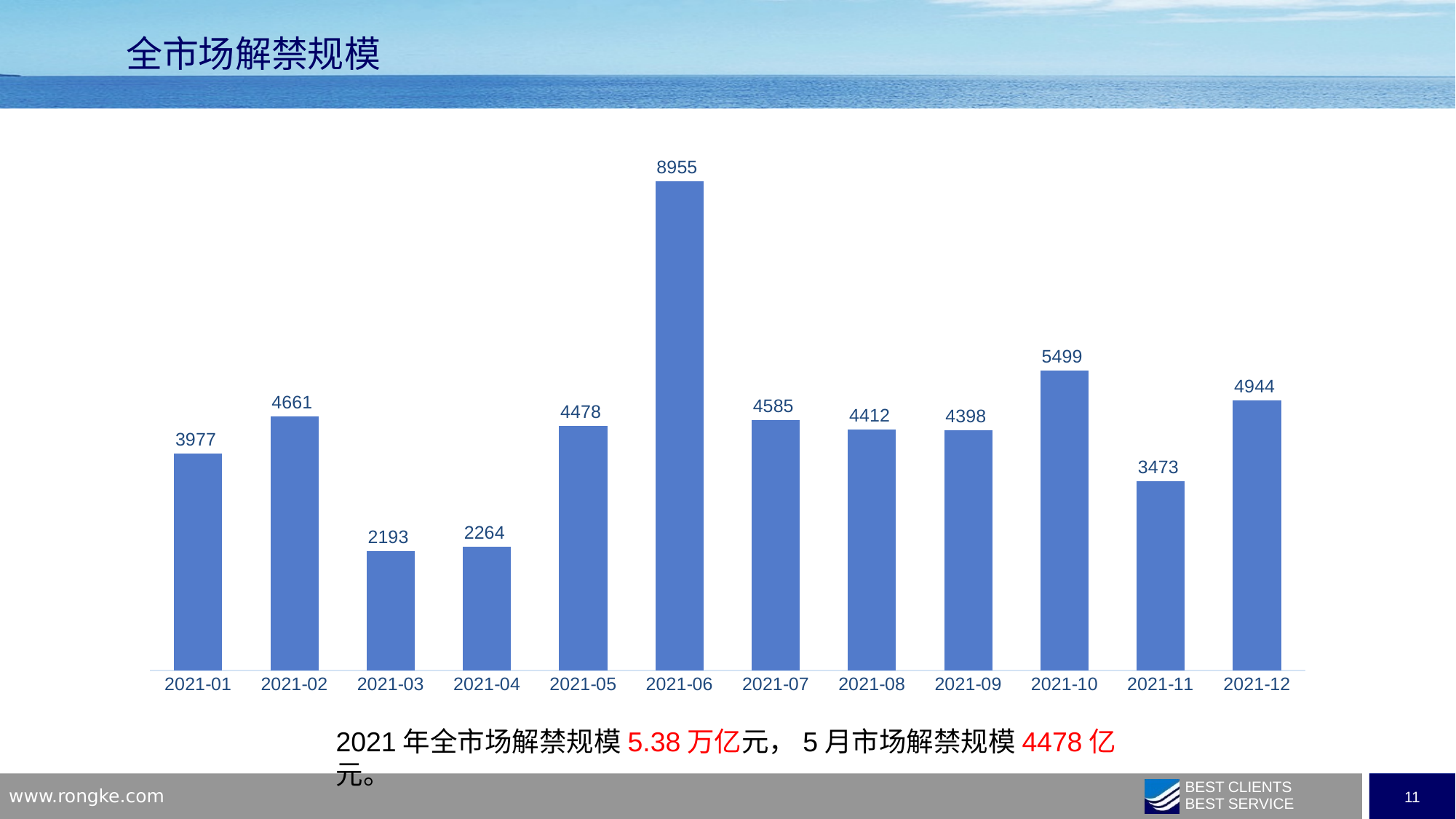

全市场解禁规模

### Chart

| Category |  |
|---|---|
| 2021-01 | 3976.929148394803 |
| 2021-02 | 4660.730552342702 |
| 2021-03 | 2193.346052759399 |
| 2021-04 | 2264.4395405477 |
| 2021-05 | 4477.797389279699 |
| 2021-06 | 8955.0047947406 |
| 2021-07 | 4584.968347902997 |
| 2021-08 | 4411.603706523402 |
| 2021-09 | 4398.204243357402 |
| 2021-10 | 5498.784306013601 |
| 2021-11 | 3472.938519895801 |
| 2021-12 | 4944.198699936502 |
2021年全市场解禁规模5.38万亿元，5月市场解禁规模4478亿元。